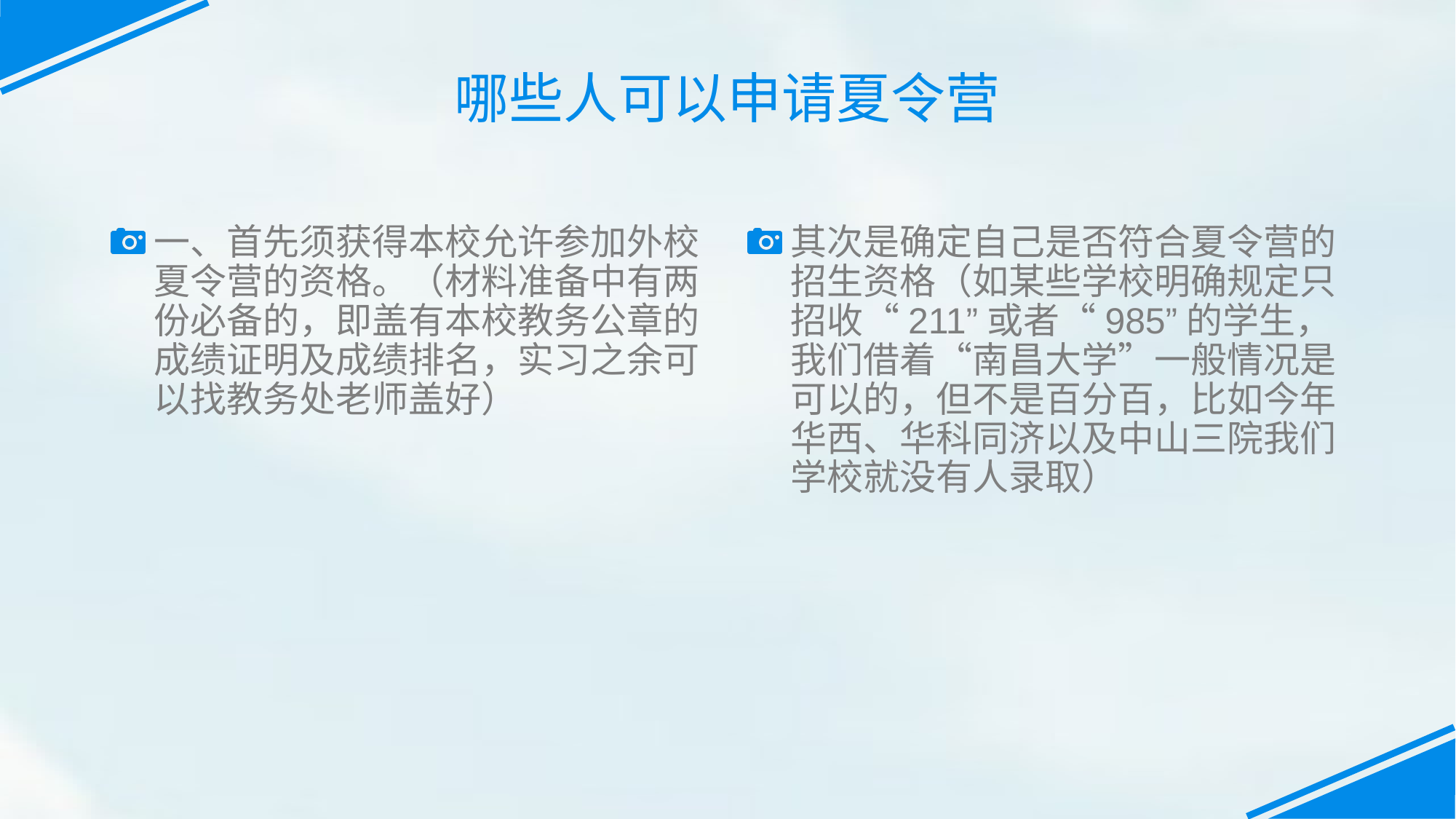

# 哪些人可以申请夏令营
一、首先须获得本校允许参加外校夏令营的资格。（材料准备中有两份必备的，即盖有本校教务公章的成绩证明及成绩排名，实习之余可以找教务处老师盖好）

其次是确定自己是否符合夏令营的招生资格（如某些学校明确规定只招收“211”或者“985”的学生，我们借着“南昌大学”一般情况是可以的，但不是百分百，比如今年华西、华科同济以及中山三院我们学校就没有人录取）